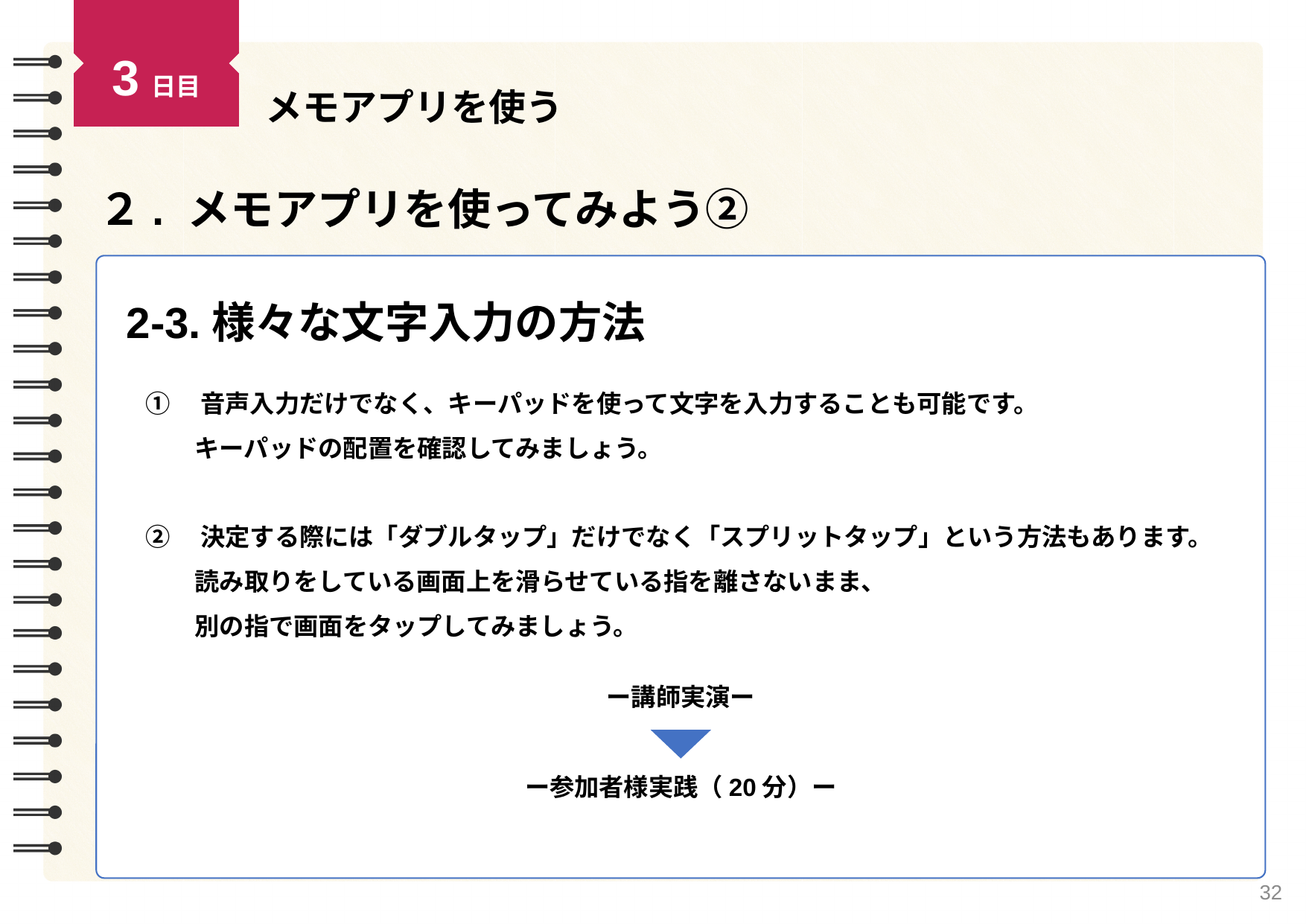

3日目

メモアプリを使う
２. メモアプリを使ってみよう②

2-3.様々な文字入力の方法
①　音声入力だけでなく、キーパッドを使って文字を入力することも可能です。
　　キーパッドの配置を確認してみましょう。

②　決定する際には「ダブルタップ」だけでなく「スプリットタップ」という方法もあります。
　　読み取りをしている画面上を滑らせている指を離さないまま、
　　別の指で画面をタップしてみましょう。

ー講師実演ー

ー参加者様実践（20分）ー
32